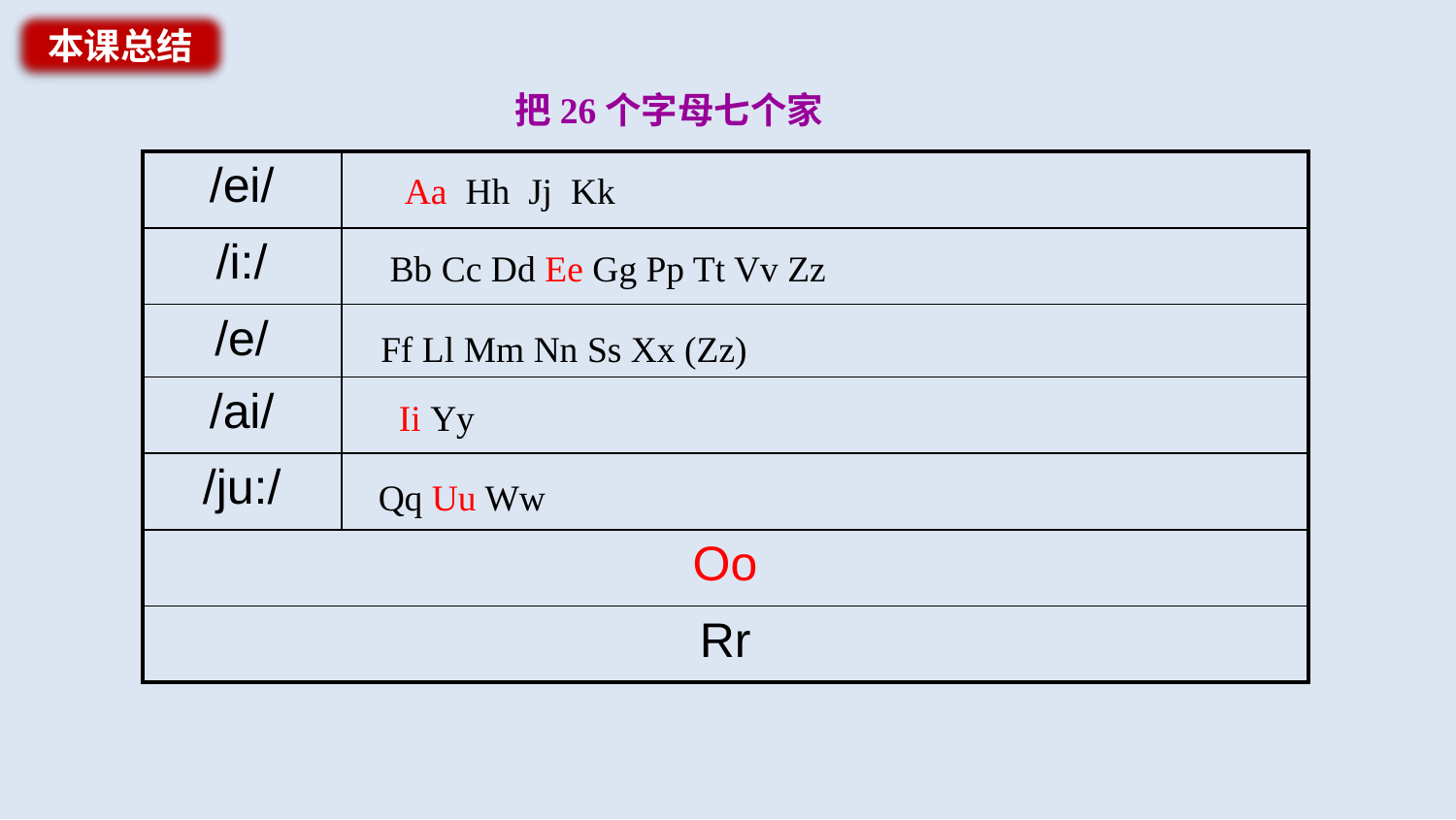

本课总结
把26个字母七个家
| /ei/ |  |
| --- | --- |
| /i:/ |  |
| /e/ |  |
| /ai/ |  |
| /ju:/ |  |
| Oo |  |
| Rr |  |
Aa  Hh  Jj  Kk

 Bb Cc Dd Ee Gg Pp Tt Vv Zz

Ff Ll Mm Nn Ss Xx (Zz)
 Ii Yy

Qq Uu Ww